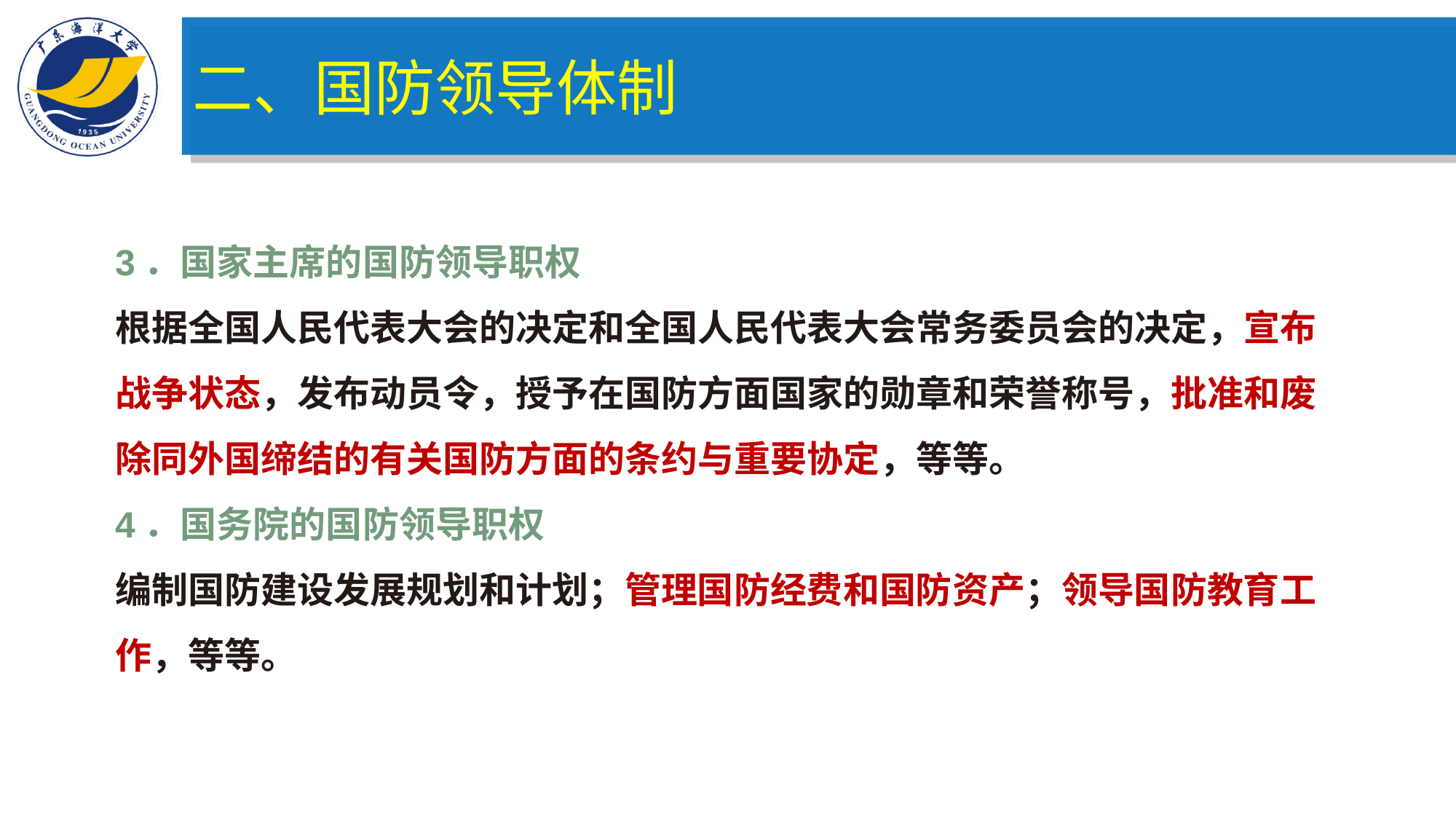

二、国防领导体制
3．国家主席的国防领导职权
根据全国人民代表大会的决定和全国人民代表大会常务委员会的决定，宣布战争状态，发布动员令，授予在国防方面国家的勋章和荣誉称号，批准和废除同外国缔结的有关国防方面的条约与重要协定，等等。
4．国务院的国防领导职权
编制国防建设发展规划和计划；管理国防经费和国防资产；领导国防教育工作，等等。